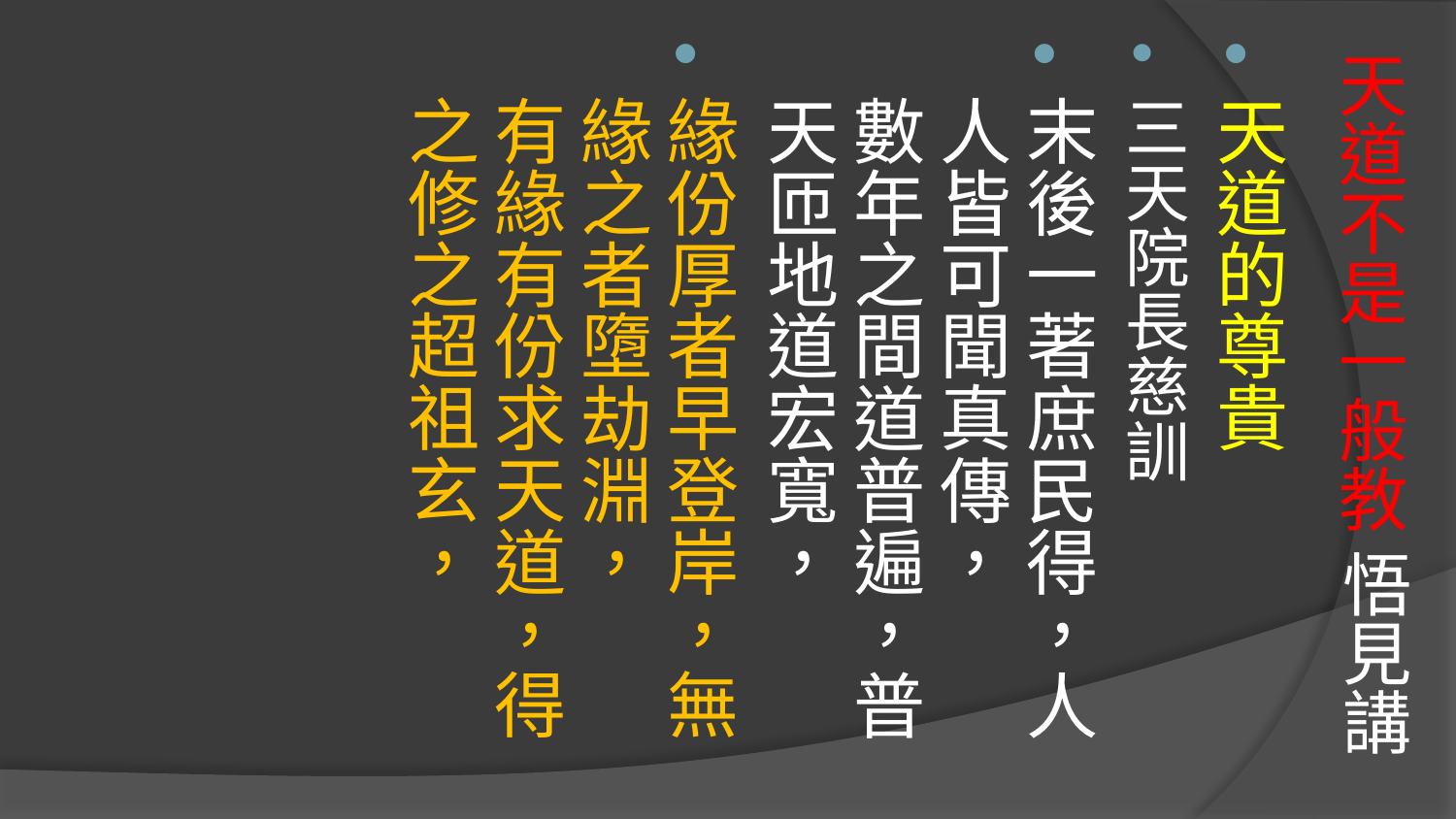

# 天道不是一般教 悟見講
天道的尊貴
三天院長慈訓
末後一著庶民得，人人皆可聞真傳，
數年之間道普遍，普天匝地道宏寬，
緣份厚者早登岸，無緣之者墮劫淵，
有緣有份求天道，得之修之超祖玄，